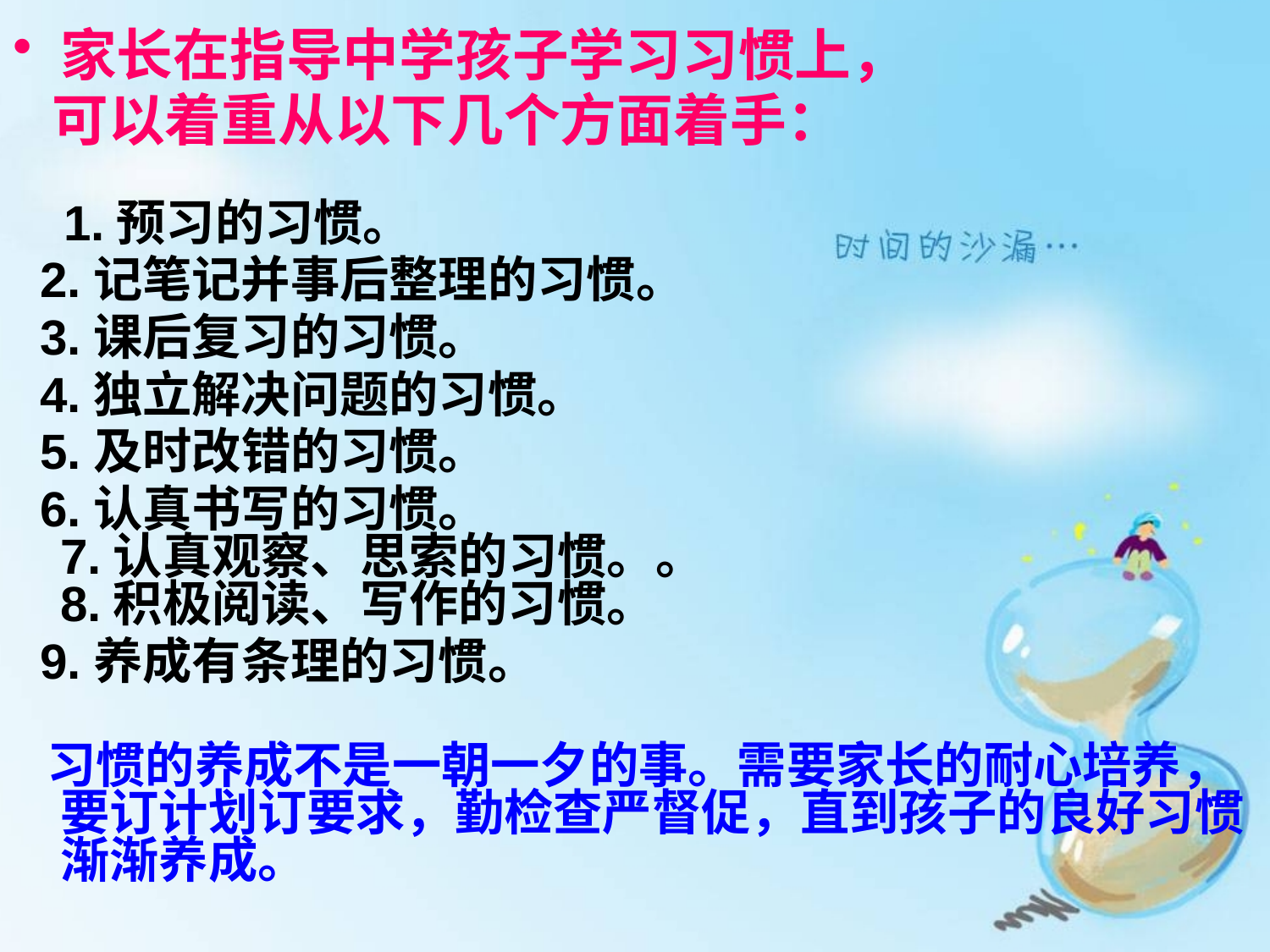

家长在指导中学孩子学习习惯上，
  可以着重从以下几个方面着手：
  1.预习的习惯。
  2.记笔记并事后整理的习惯。
  3.课后复习的习惯。
  4.独立解决问题的习惯。
  5.及时改错的习惯。
  6.认真书写的习惯。
7.认真观察、思索的习惯。。
8.积极阅读、写作的习惯。
  9.养成有条理的习惯。
  习惯的养成不是一朝一夕的事。需要家长的耐心培养，要订计划订要求，勤检查严督促，直到孩子的良好习惯渐渐养成。